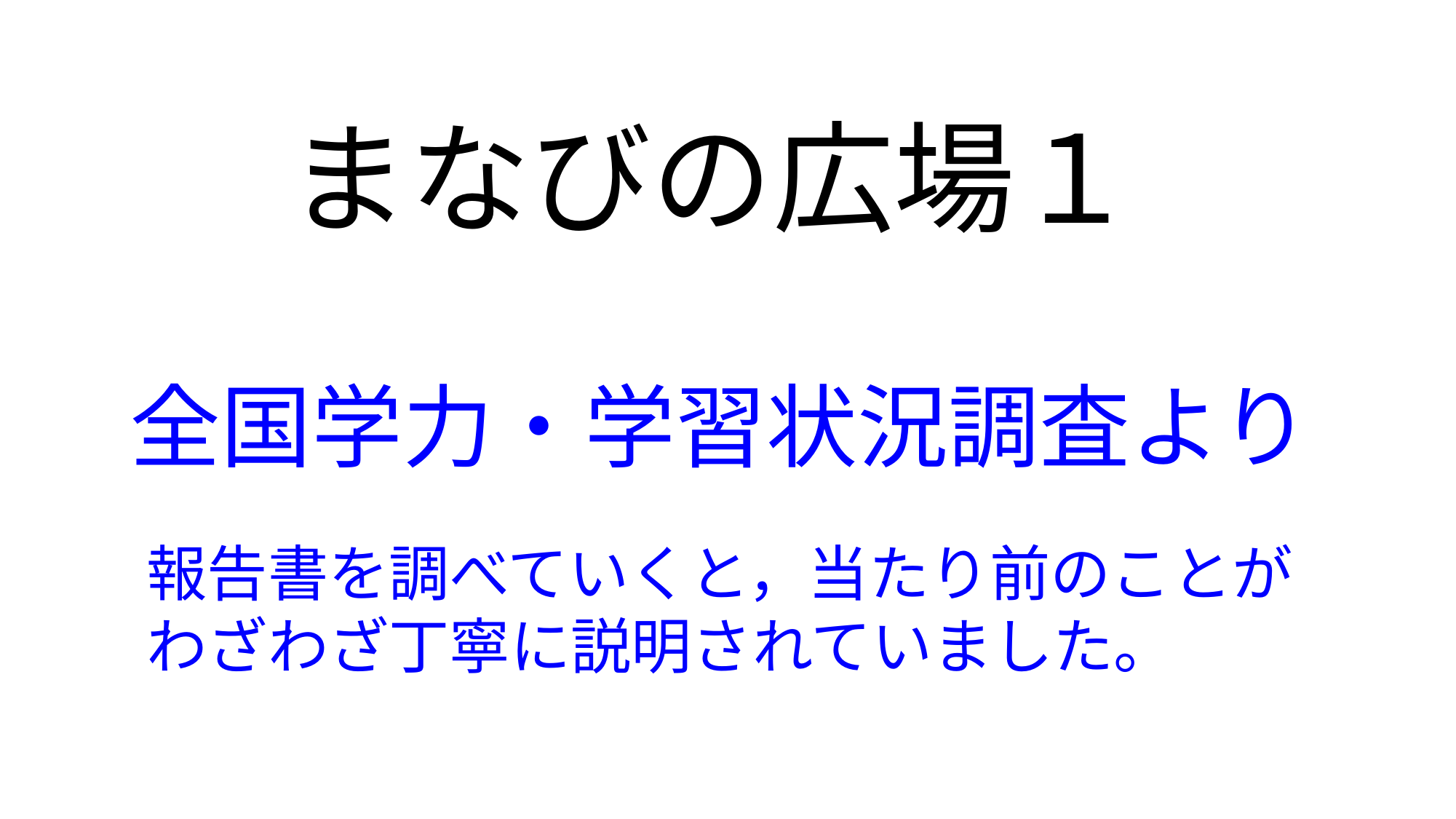

# まなびの広場１
全国学力・学習状況調査より
報告書を調べていくと，当たり前のことが
わざわざ丁寧に説明されていました。